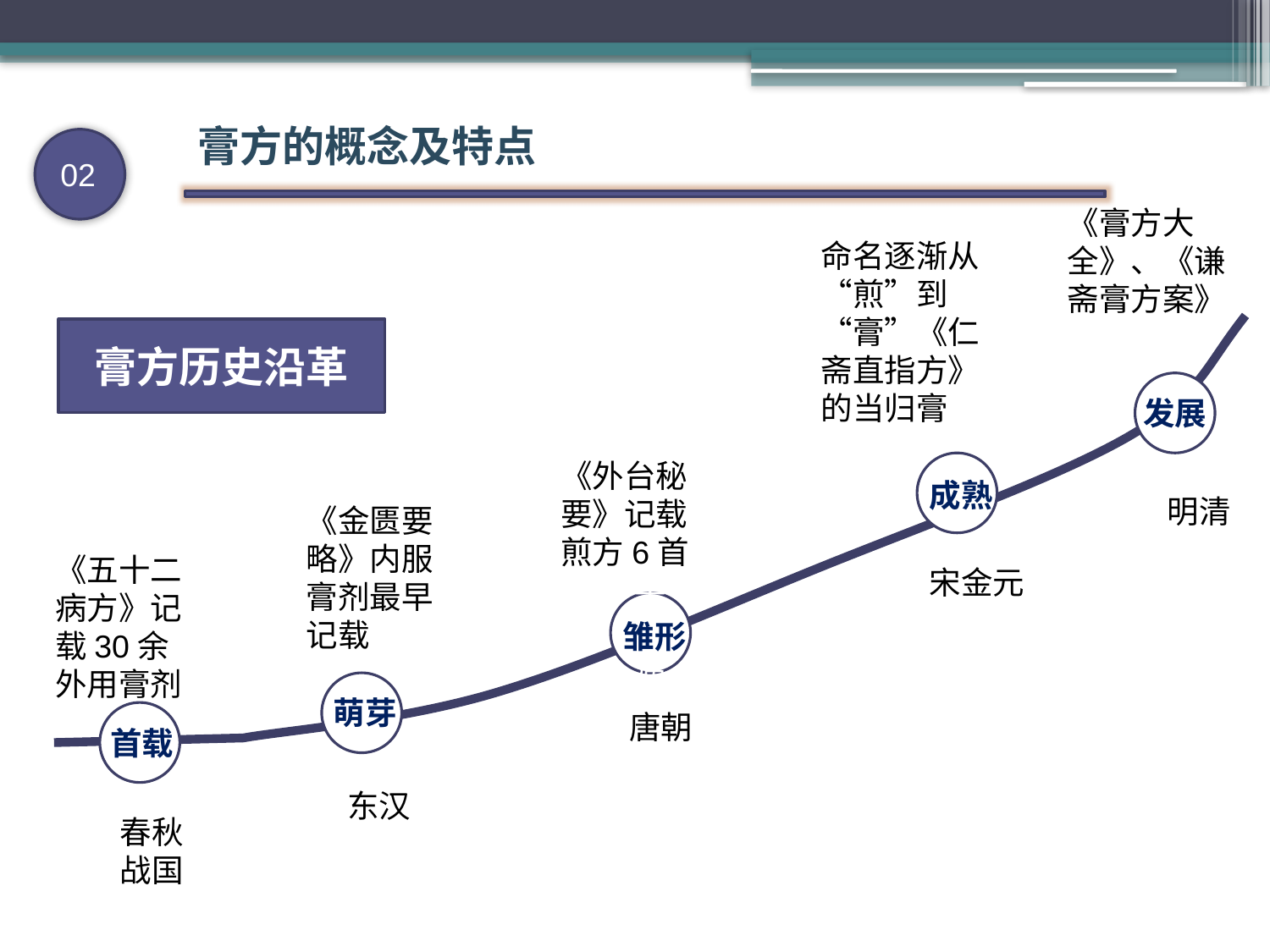

膏方的概念及特点
02

《膏方大全》、《谦斋膏方案》
命名逐渐从“煎”到“膏”《仁斋直指方》的当归膏
膏方历史沿革

发展
《外台秘要》记载煎方6首

成熟
明清
《金匮要略》内服膏剂最早记载
《五十二病方》记载30余外用膏剂
宋金元
《五十二病方》
雏形

萌芽
唐朝

首载
东汉
春秋战国